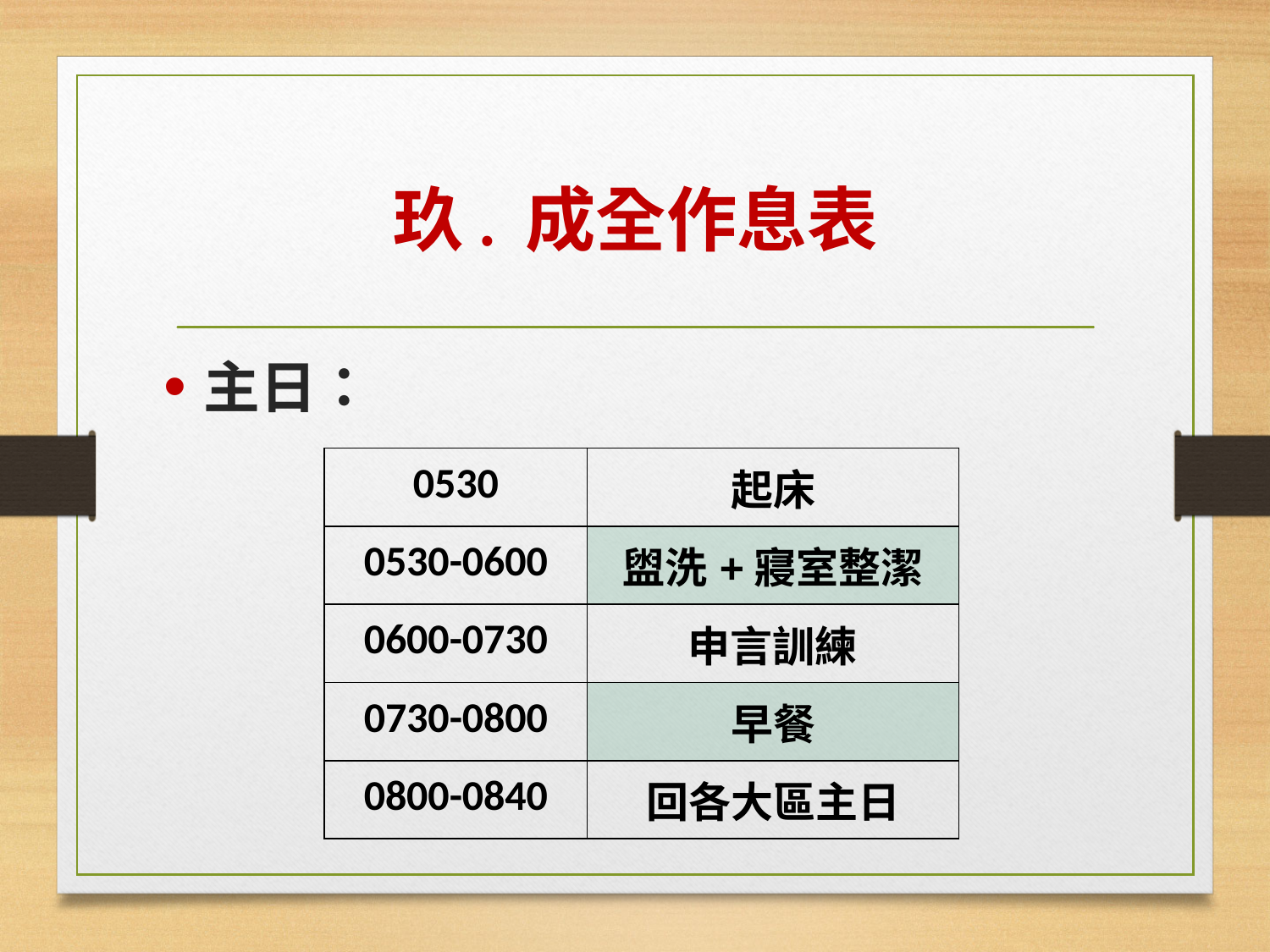

# 玖. 成全作息表
主日：
| 0530 | 起床 |
| --- | --- |
| 0530-0600 | 盥洗+寢室整潔 |
| 0600-0730 | 申言訓練 |
| 0730-0800 | 早餐 |
| 0800-0840 | 回各大區主日 |